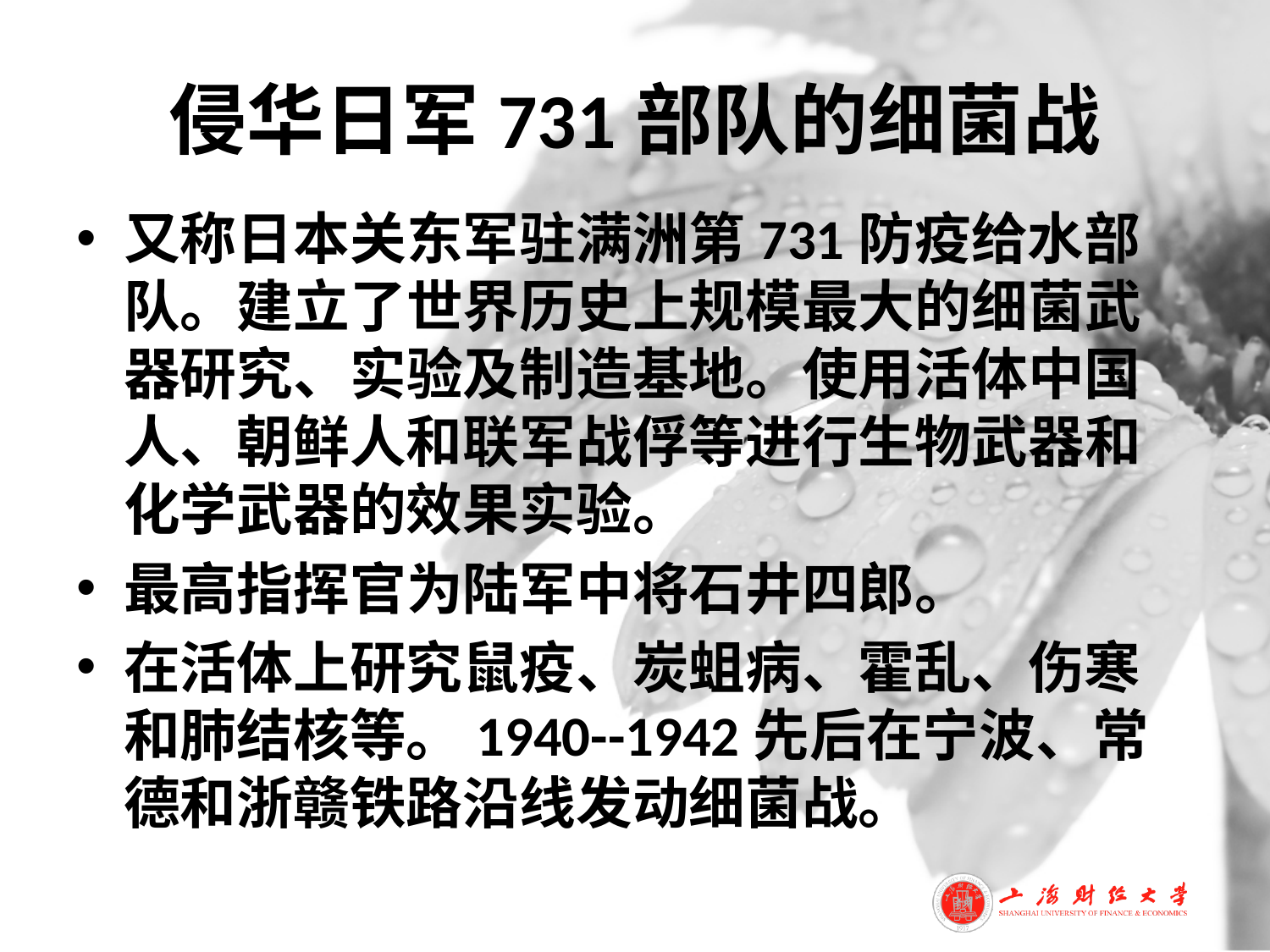

# 侵华日军731部队的细菌战
又称日本关东军驻满洲第731防疫给水部队。建立了世界历史上规模最大的细菌武器研究、实验及制造基地。使用活体中国人、朝鲜人和联军战俘等进行生物武器和化学武器的效果实验。
最高指挥官为陆军中将石井四郎。
在活体上研究鼠疫、炭蛆病、霍乱、伤寒和肺结核等。1940--1942先后在宁波、常德和浙赣铁路沿线发动细菌战。